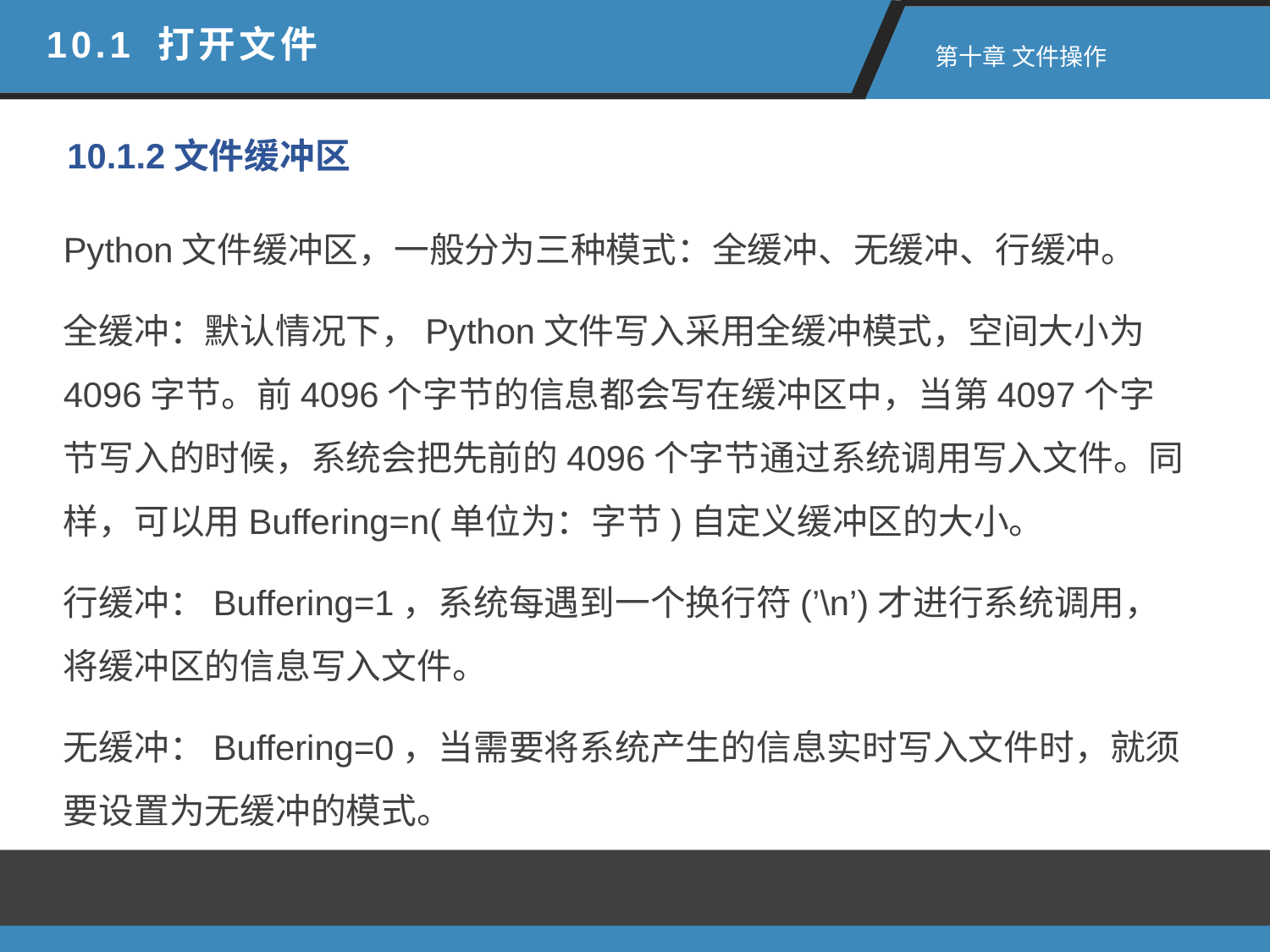

10.1 打开文件
  第十章 文件操作
10.1.2文件缓冲区
Python文件缓冲区，一般分为三种模式：全缓冲、无缓冲、行缓冲。
全缓冲：默认情况下，Python文件写入采用全缓冲模式，空间大小为4096字节。前4096个字节的信息都会写在缓冲区中，当第4097个字节写入的时候，系统会把先前的4096个字节通过系统调用写入文件。同样，可以用Buffering=n(单位为：字节)自定义缓冲区的大小。
行缓冲：Buffering=1，系统每遇到一个换行符(’\n’)才进行系统调用，将缓冲区的信息写入文件。
无缓冲：Buffering=0，当需要将系统产生的信息实时写入文件时，就须要设置为无缓冲的模式。